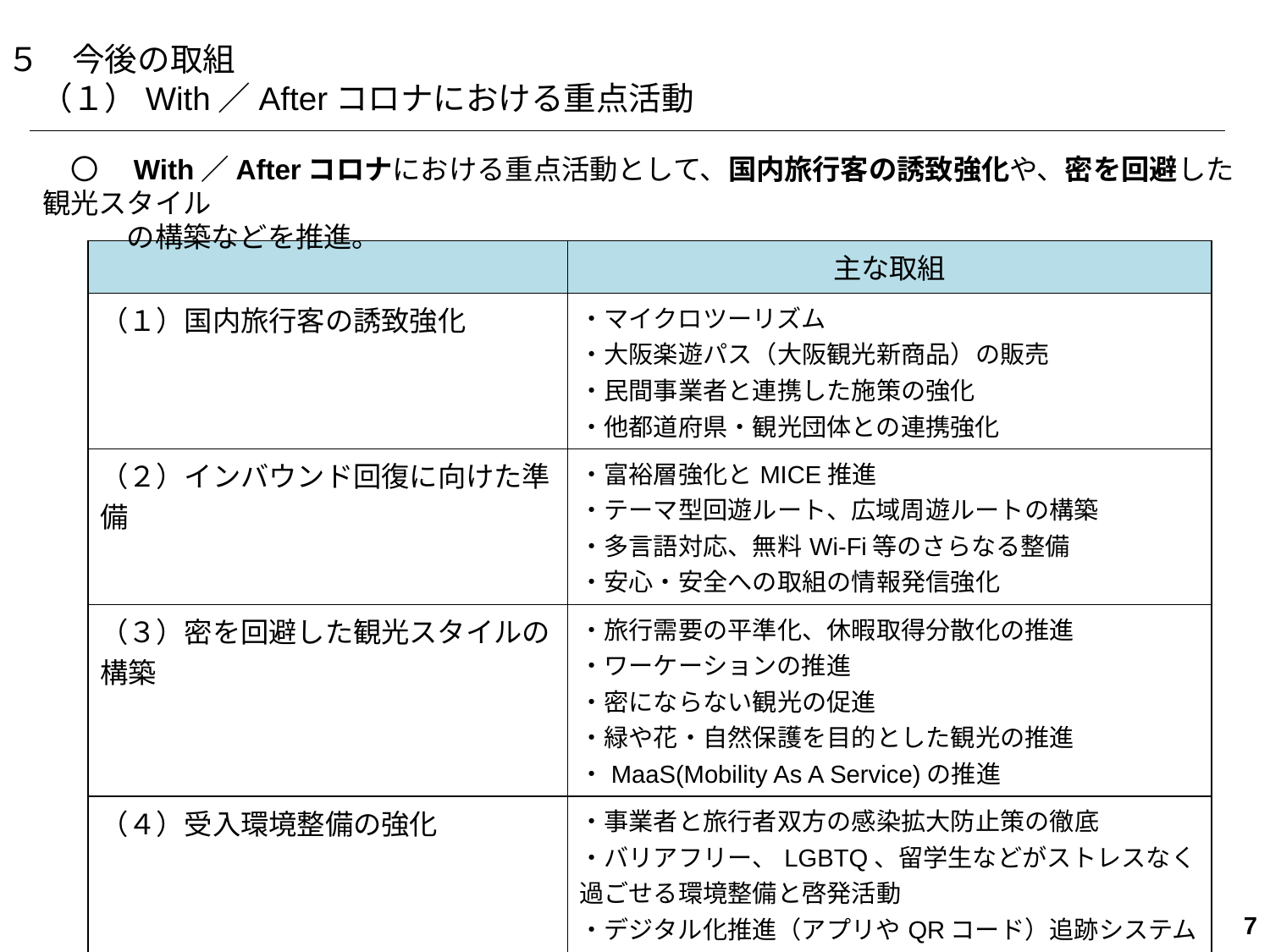

５　今後の取組
　（１）With／Afterコロナにおける重点活動
　〇　With／Afterコロナにおける重点活動として、国内旅行客の誘致強化や、密を回避した観光スタイル
　　　の構築などを推進。
|  | 主な取組 |
| --- | --- |
| （１）国内旅行客の誘致強化 | ・マイクロツーリズム ・大阪楽遊パス（大阪観光新商品）の販売 ・民間事業者と連携した施策の強化 ・他都道府県・観光団体との連携強化 |
| （２）インバウンド回復に向けた準備 | ・富裕層強化とMICE推進 ・テーマ型回遊ルート、広域周遊ルートの構築 ・多言語対応、無料Wi-Fi等のさらなる整備 ・安心・安全への取組の情報発信強化 |
| （３）密を回避した観光スタイルの構築 | ・旅行需要の平準化、休暇取得分散化の推進 ・ワーケーションの推進 ・密にならない観光の促進 ・緑や花・自然保護を目的とした観光の推進 ・MaaS(Mobility As A Service)の推進 |
| （４）受入環境整備の強化 | ・事業者と旅行者双方の感染拡大防止策の徹底 ・バリアフリー、LGBTQ、留学生などがストレスなく過ごせる環境整備と啓発活動 ・デジタル化推進（アプリやQRコード）追跡システムなど ・非接触での観光案内推進（AIチャットボットの精度向上） ・キャッシュレス決済の普及促進 |
7